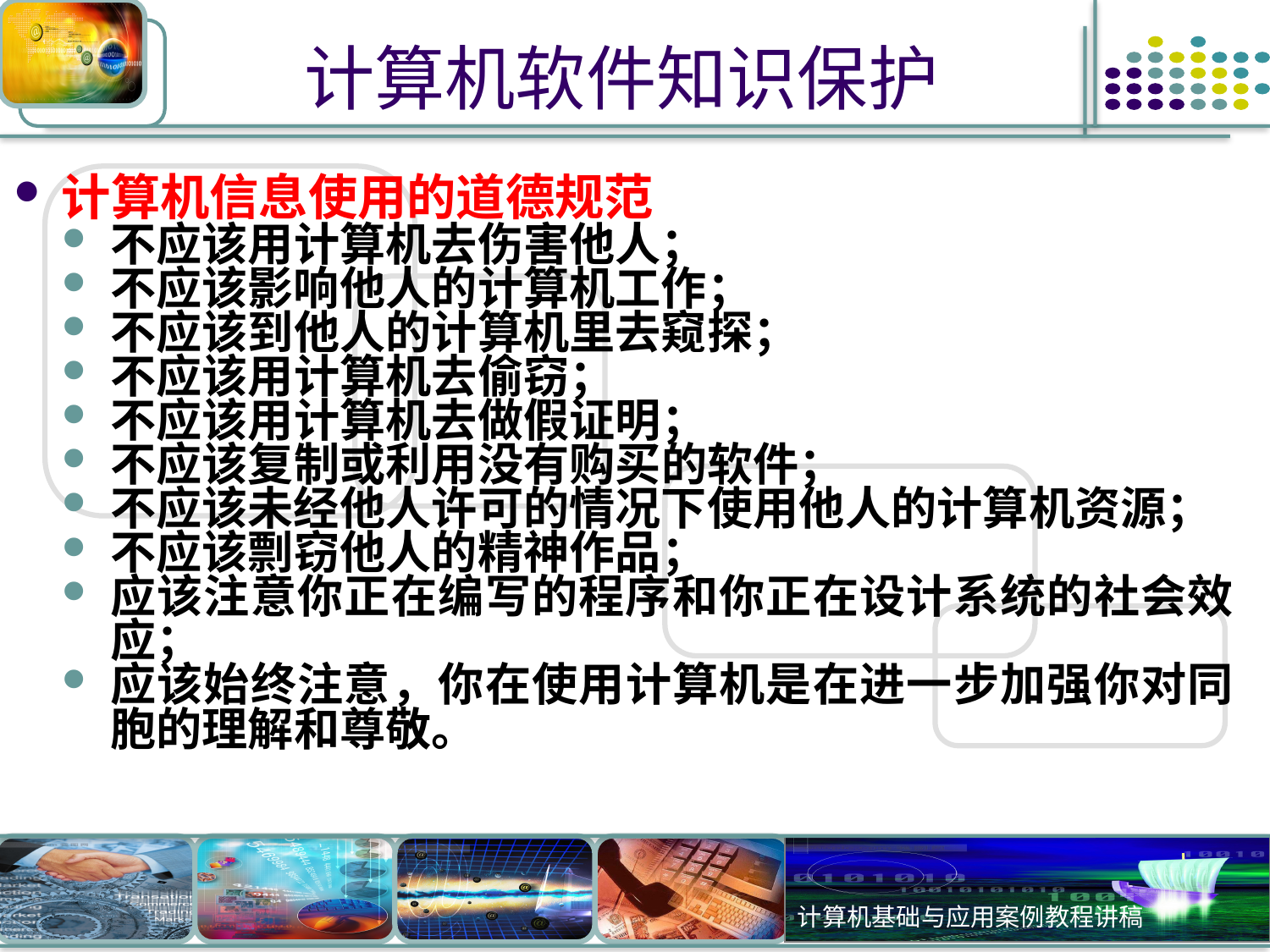

# 计算机软件知识保护
计算机信息使用的道德规范
不应该用计算机去伤害他人；
不应该影响他人的计算机工作；
不应该到他人的计算机里去窥探；
不应该用计算机去偷窃；
不应该用计算机去做假证明；
不应该复制或利用没有购买的软件；
不应该未经他人许可的情况下使用他人的计算机资源；
不应该剽窃他人的精神作品；
应该注意你正在编写的程序和你正在设计系统的社会效应；
应该始终注意，你在使用计算机是在进一步加强你对同胞的理解和尊敬。